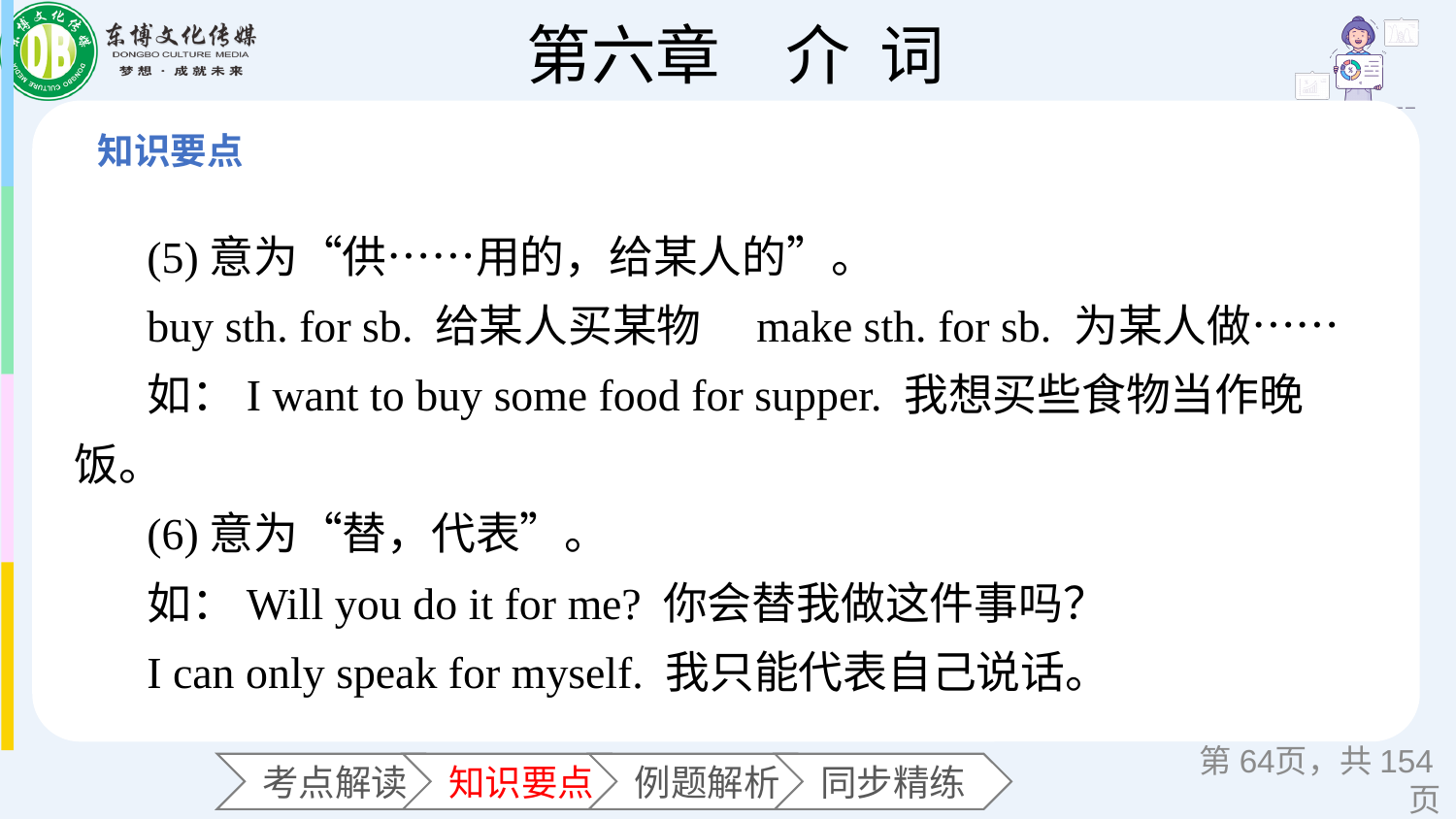

(5)意为“供……用的，给某人的”。
buy sth. for sb. 给某人买某物　make sth. for sb. 为某人做……
如：I want to buy some food for supper. 我想买些食物当作晚饭。
(6)意为“替，代表”。
如：Will you do it for me? 你会替我做这件事吗？
I can only speak for myself. 我只能代表自己说话。
第64页，共154页